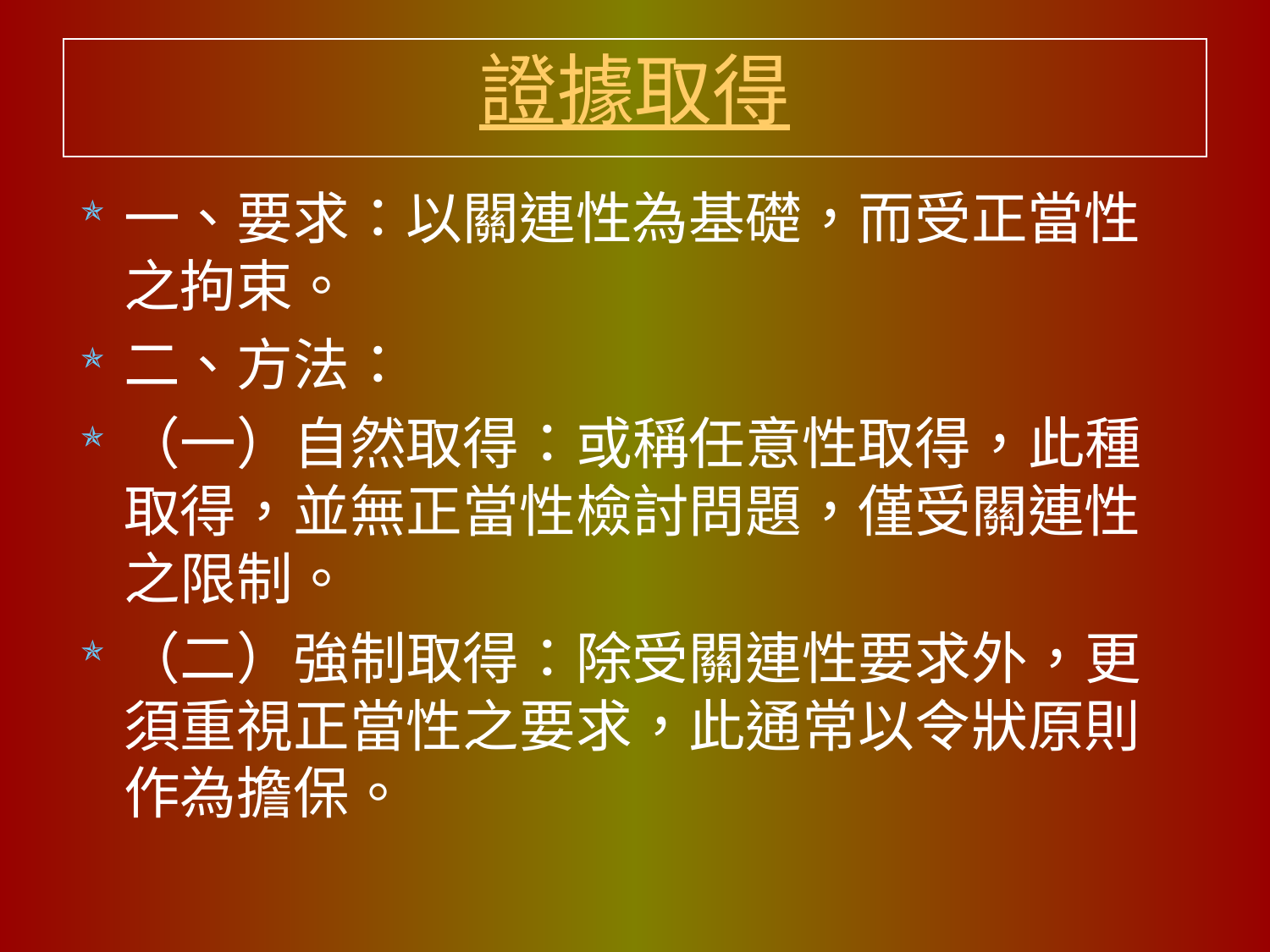

# 證據取得
一、要求：以關連性為基礎，而受正當性之拘束。
二、方法：
（一）自然取得：或稱任意性取得，此種取得，並無正當性檢討問題，僅受關連性之限制。
（二）強制取得：除受關連性要求外，更須重視正當性之要求，此通常以令狀原則作為擔保。